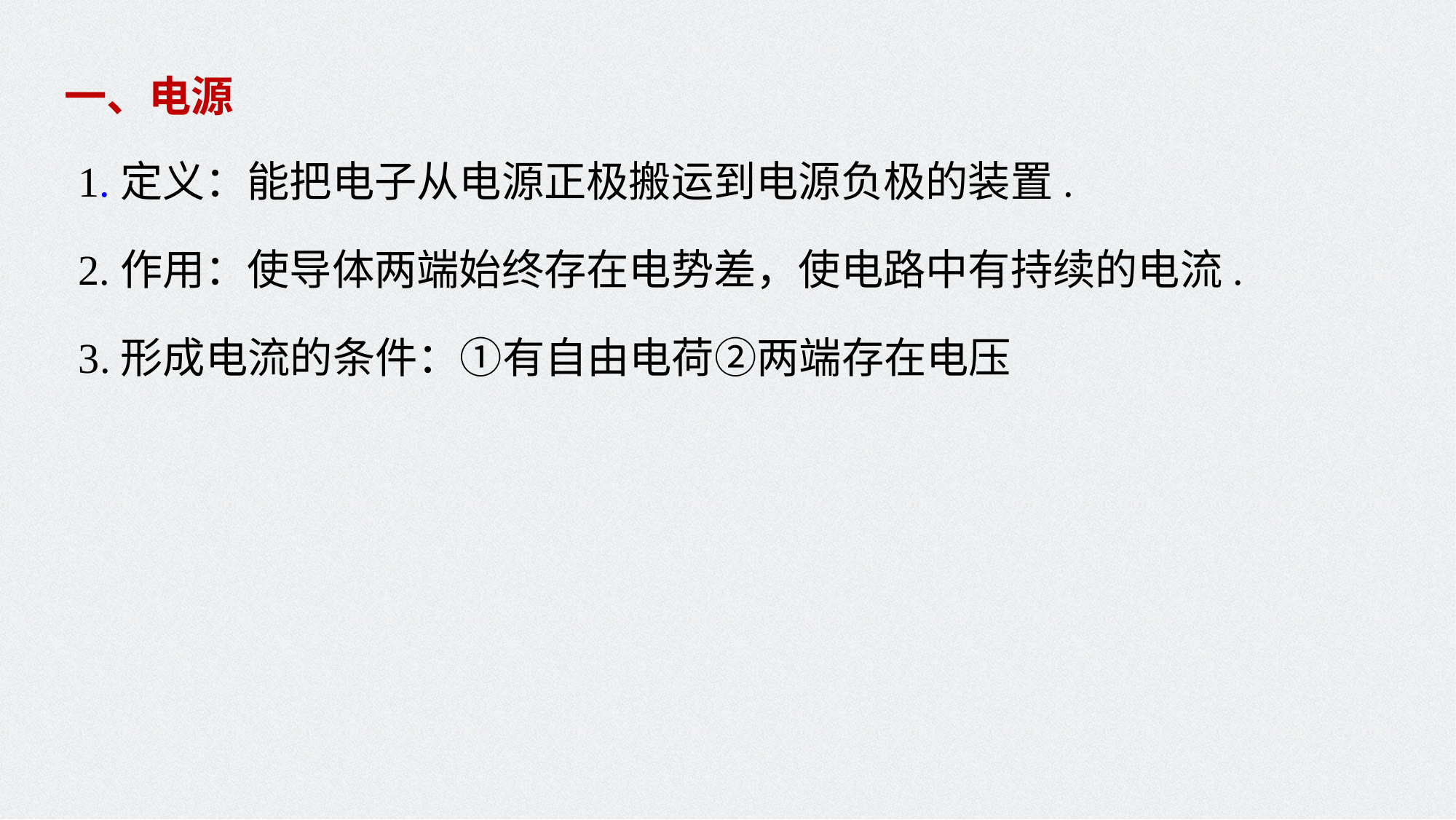

一、电源
1.定义：能把电子从电源正极搬运到电源负极的装置.
2.作用：使导体两端始终存在电势差，使电路中有持续的电流.
3.形成电流的条件：①有自由电荷②两端存在电压